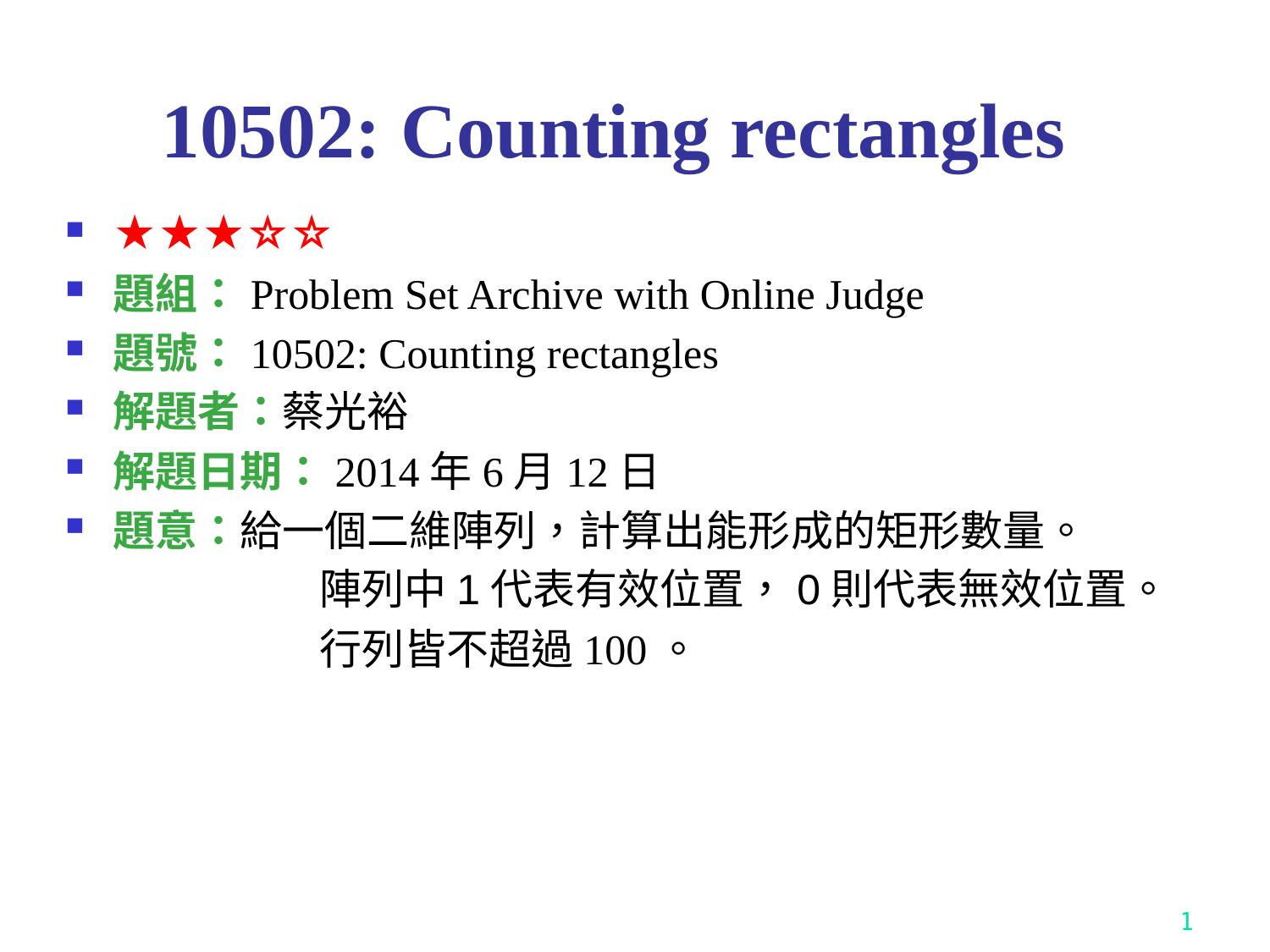

# 10502: Counting rectangles
★★★☆☆
題組：Problem Set Archive with Online Judge
題號：10502: Counting rectangles
解題者：蔡光裕
解題日期：2014年6月12日
題意：給一個二維陣列，計算出能形成的矩形數量。
		陣列中1代表有效位置，0則代表無效位置。
		行列皆不超過100。
1